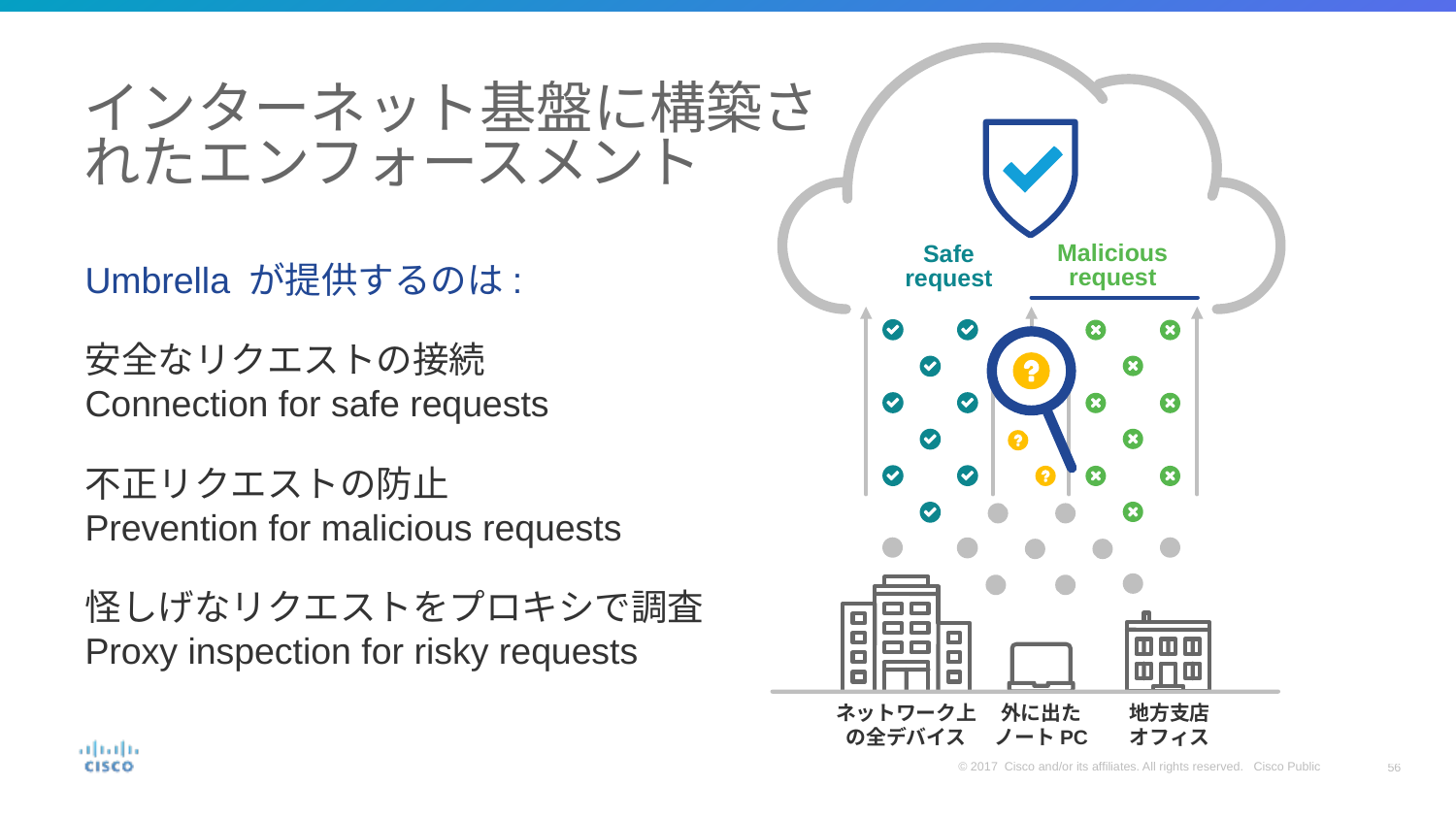

# インターネット基盤に構築されたエンフォースメント

Malicious request
Safe request
Umbrella が提供するのは:
安全なリクエストの接続
Connection for safe requests
不正リクエストの防止
Prevention for malicious requests
怪しげなリクエストをプロキシで調査
Proxy inspection for risky requests

外に出た
ノートPC
地方支店
オフィス
ネットワーク上
の全デバイス